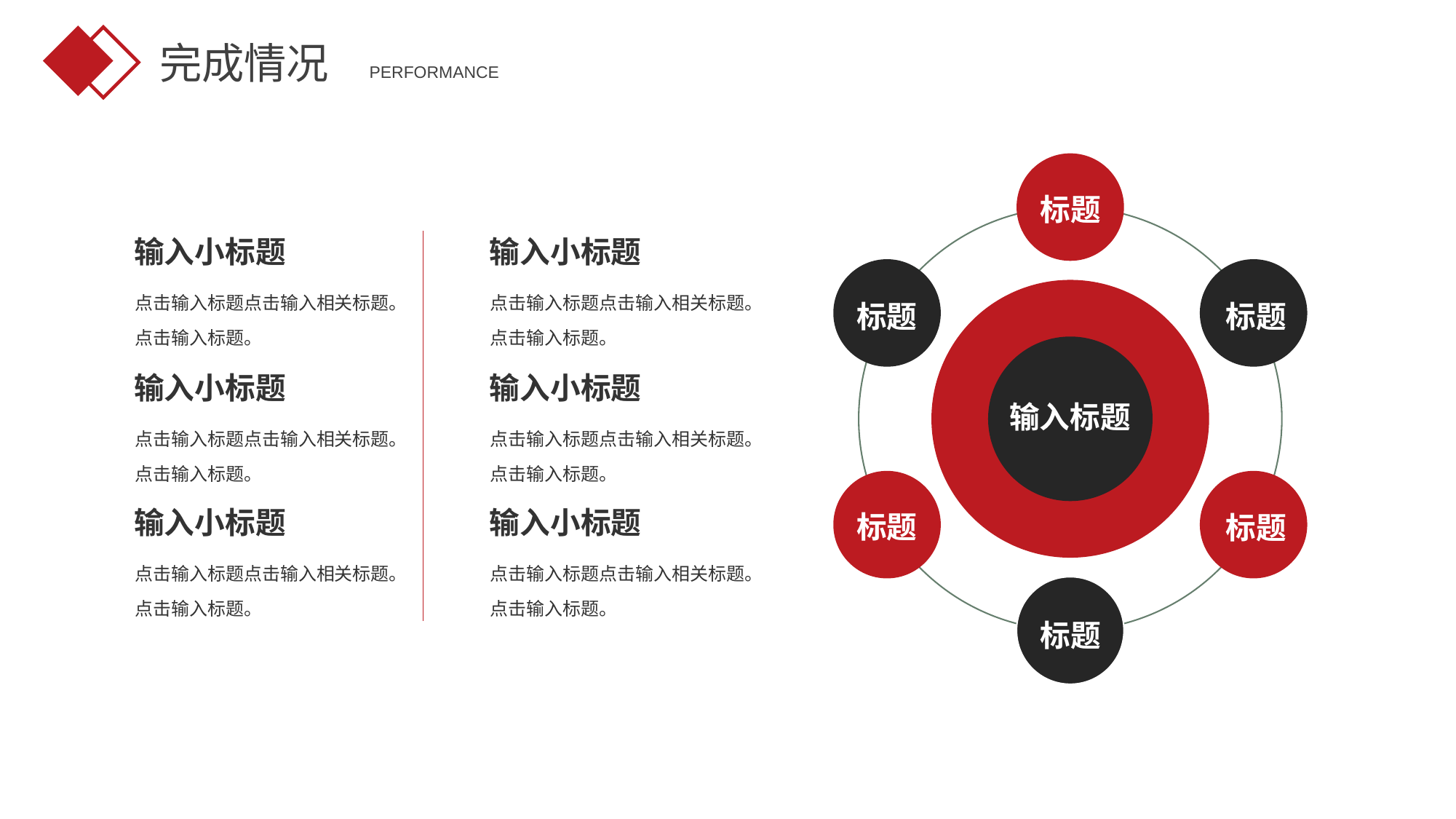

完成情况
PERFORMANCE

标题

输入小标题
点击输入标题点击输入相关标题。点击输入标题。
输入小标题
点击输入标题点击输入相关标题。点击输入标题。

标题
标题

输入标题
输入小标题
点击输入标题点击输入相关标题。点击输入标题。
输入小标题
点击输入标题点击输入相关标题。点击输入标题。

输入小标题
点击输入标题点击输入相关标题。点击输入标题。
输入小标题
点击输入标题点击输入相关标题。点击输入标题。
标题
标题

标题